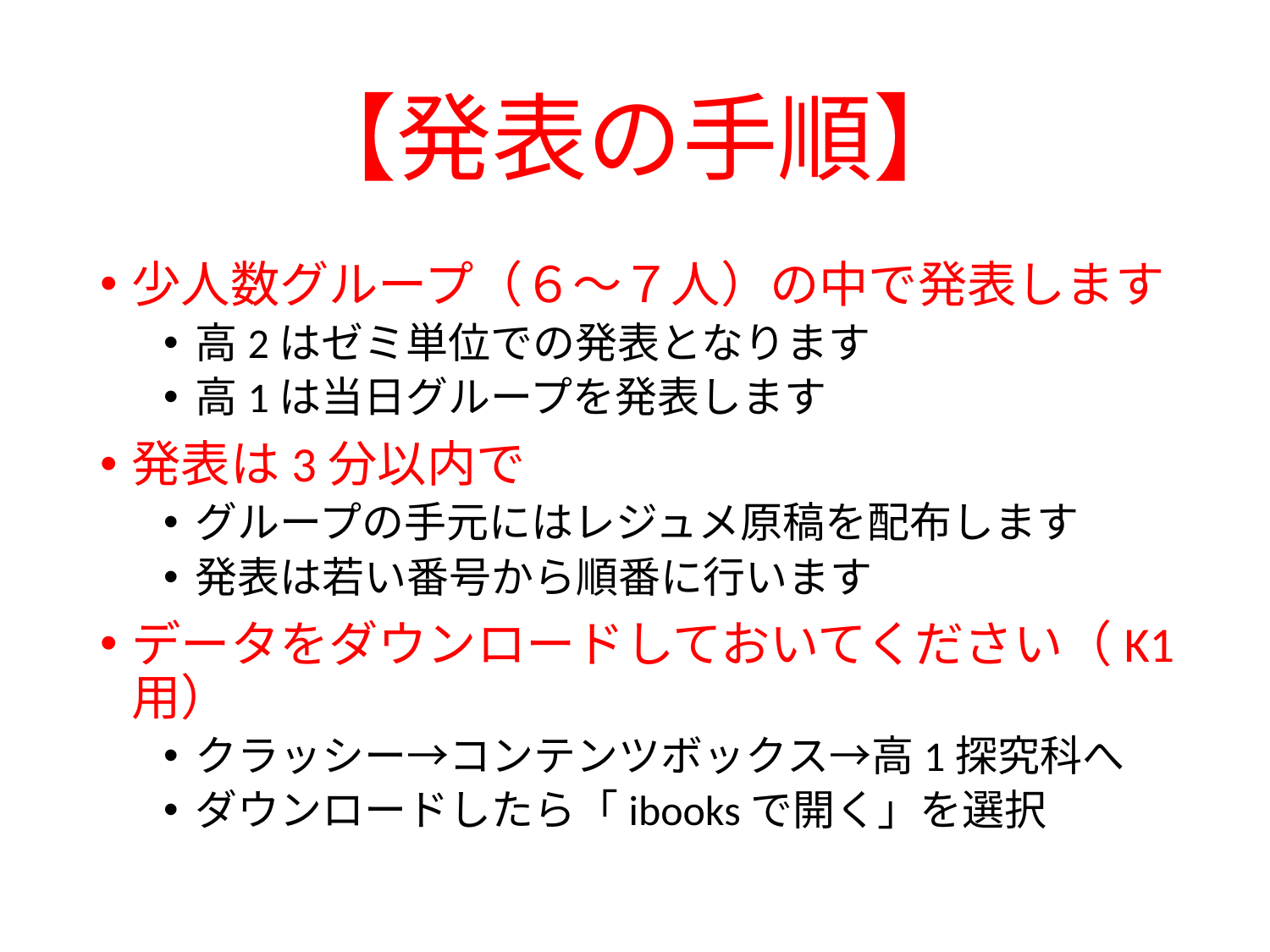

# 【発表の手順】
少人数グループ（６～７人）の中で発表します
高2はゼミ単位での発表となります
高1は当日グループを発表します
発表は3分以内で
グループの手元にはレジュメ原稿を配布します
発表は若い番号から順番に行います
データをダウンロードしておいてください（K1用）
クラッシー→コンテンツボックス→高1探究科へ
ダウンロードしたら「ibooksで開く」を選択